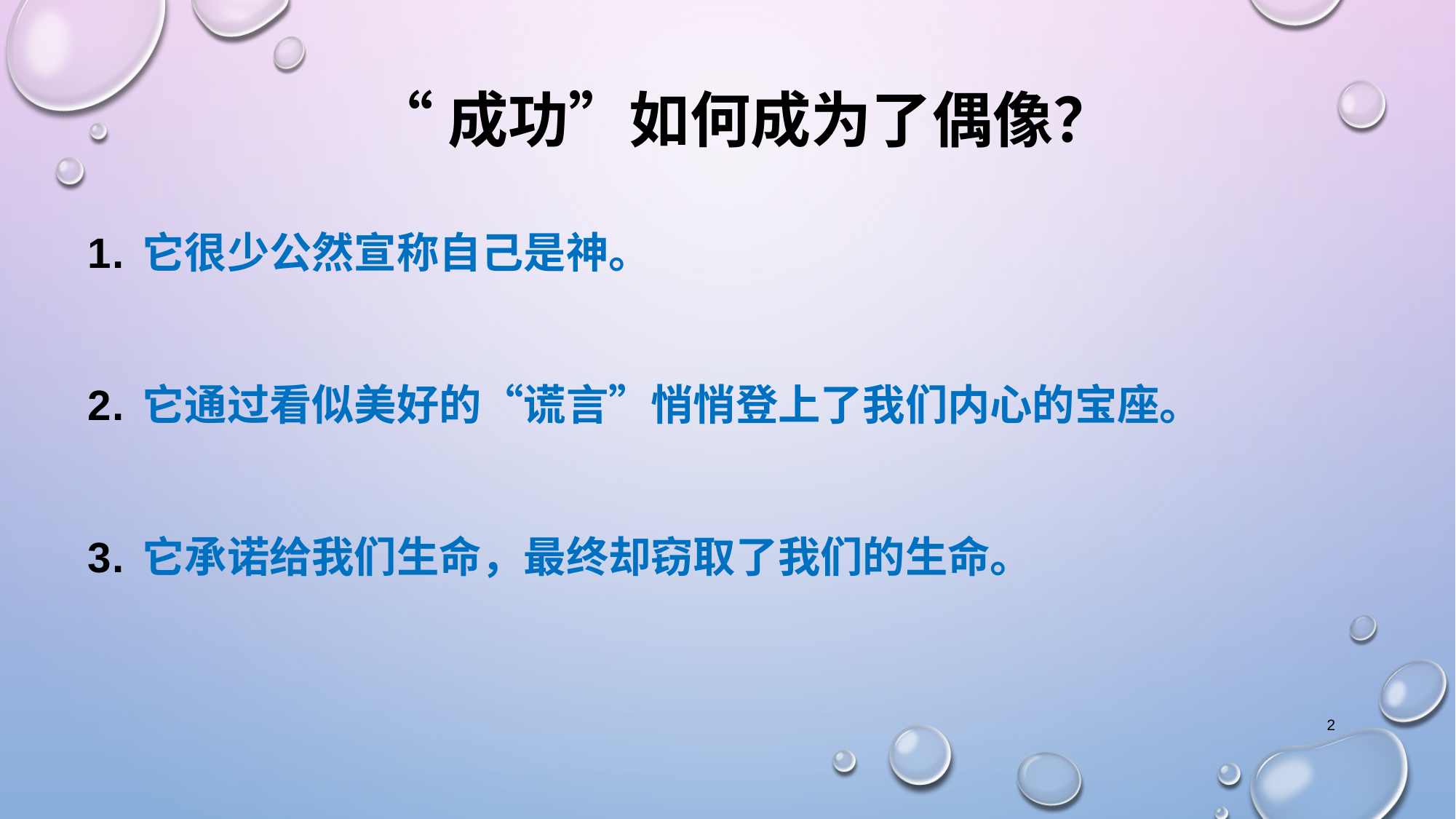

# “成功”如何成为了偶像？
它很少公然宣称自己是神。

它通过看似美好的“谎言”悄悄登上了我们内心的宝座。

它承诺给我们生命，最终却窃取了我们的生命。
2